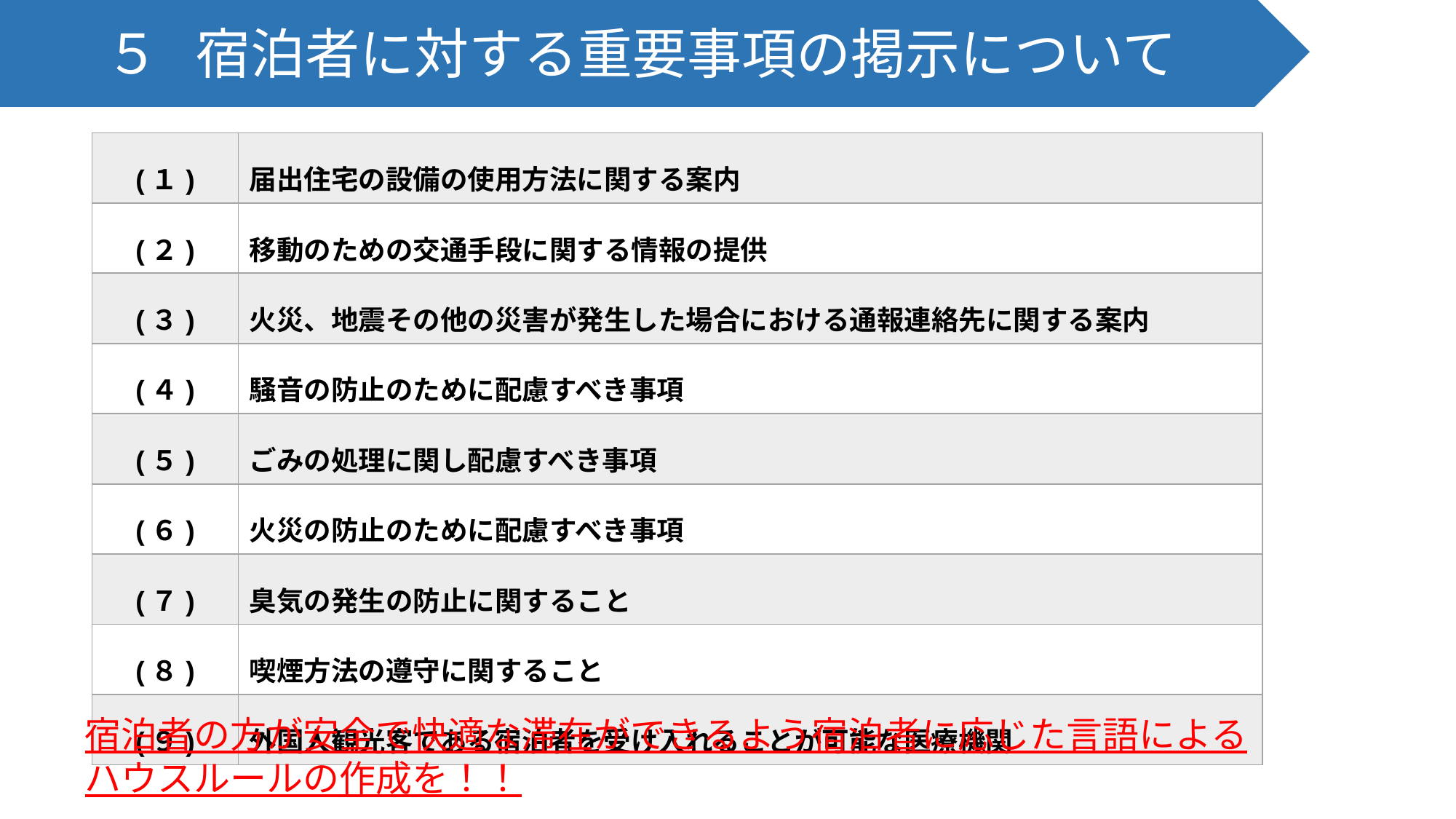

５　宿泊者に対する重要事項の掲示について
| (１) | 届出住宅の設備の使用方法に関する案内 |
| --- | --- |
| (２) | 移動のための交通手段に関する情報の提供 |
| (３) | 火災、地震その他の災害が発生した場合における通報連絡先に関する案内 |
| (４) | 騒音の防止のために配慮すべき事項 |
| (５) | ごみの処理に関し配慮すべき事項 |
| (６) | 火災の防止のために配慮すべき事項 |
| (７) | 臭気の発生の防止に関すること |
| (８) | 喫煙方法の遵守に関すること |
| (９) | 外国人観光客である宿泊者を受け入れることが可能な医療機関 |
宿泊者の方が安全で快適な滞在ができるよう宿泊者に応じた言語による
ハウスルールの作成を！！